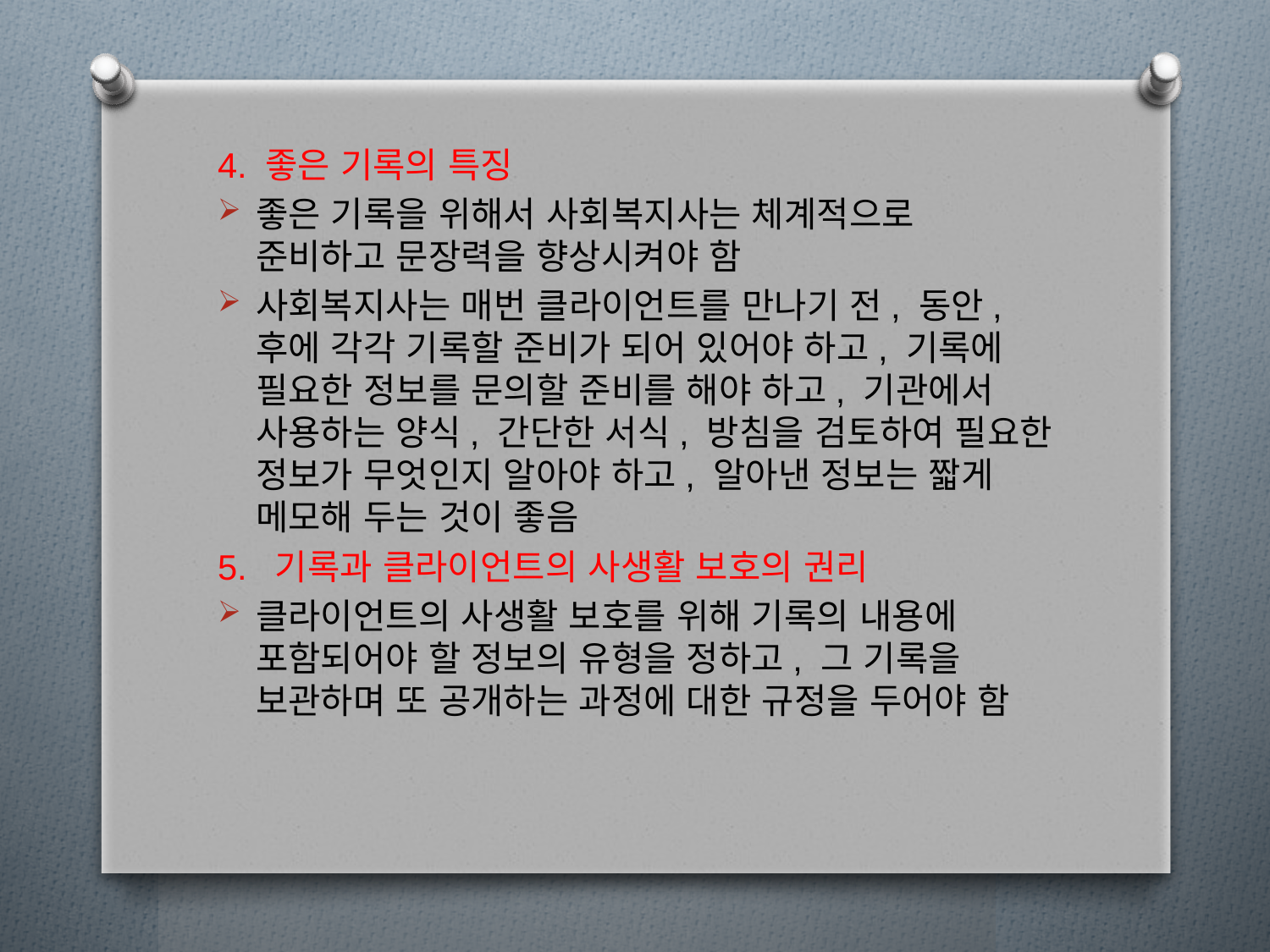

4. 좋은 기록의 특징
좋은 기록을 위해서 사회복지사는 체계적으로 준비하고 문장력을 향상시켜야 함
사회복지사는 매번 클라이언트를 만나기 전, 동안, 후에 각각 기록할 준비가 되어 있어야 하고, 기록에 필요한 정보를 문의할 준비를 해야 하고, 기관에서 사용하는 양식, 간단한 서식, 방침을 검토하여 필요한 정보가 무엇인지 알아야 하고, 알아낸 정보는 짧게 메모해 두는 것이 좋음
5.  기록과 클라이언트의 사생활 보호의 권리
클라이언트의 사생활 보호를 위해 기록의 내용에 포함되어야 할 정보의 유형을 정하고, 그 기록을 보관하며 또 공개하는 과정에 대한 규정을 두어야 함